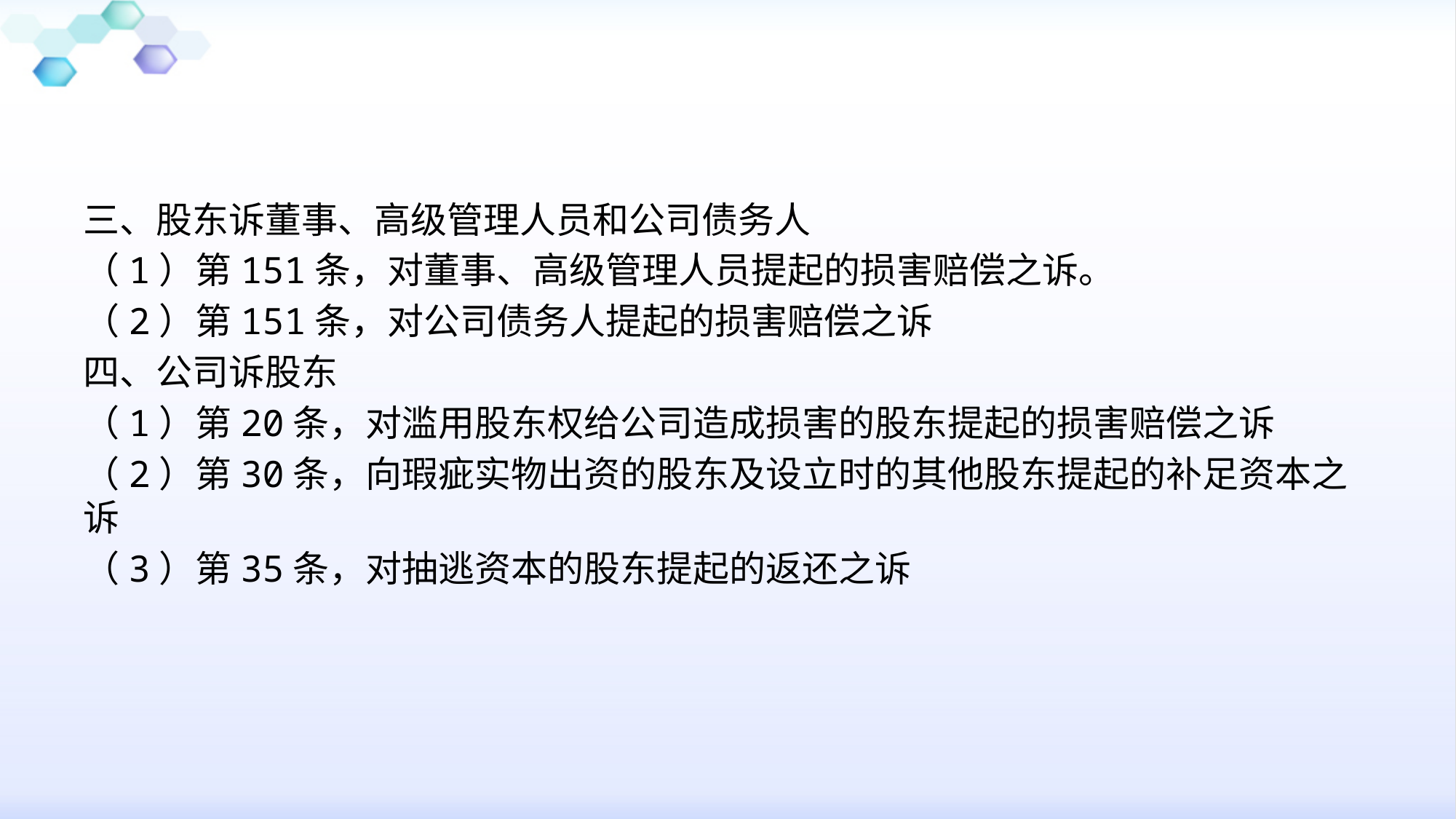

三、股东诉董事、高级管理人员和公司债务人
（1）第151条，对董事、高级管理人员提起的损害赔偿之诉。
（2）第151条，对公司债务人提起的损害赔偿之诉
四、公司诉股东
（1）第20条，对滥用股东权给公司造成损害的股东提起的损害赔偿之诉
（2）第30条，向瑕疵实物出资的股东及设立时的其他股东提起的补足资本之诉
（3）第35条，对抽逃资本的股东提起的返还之诉